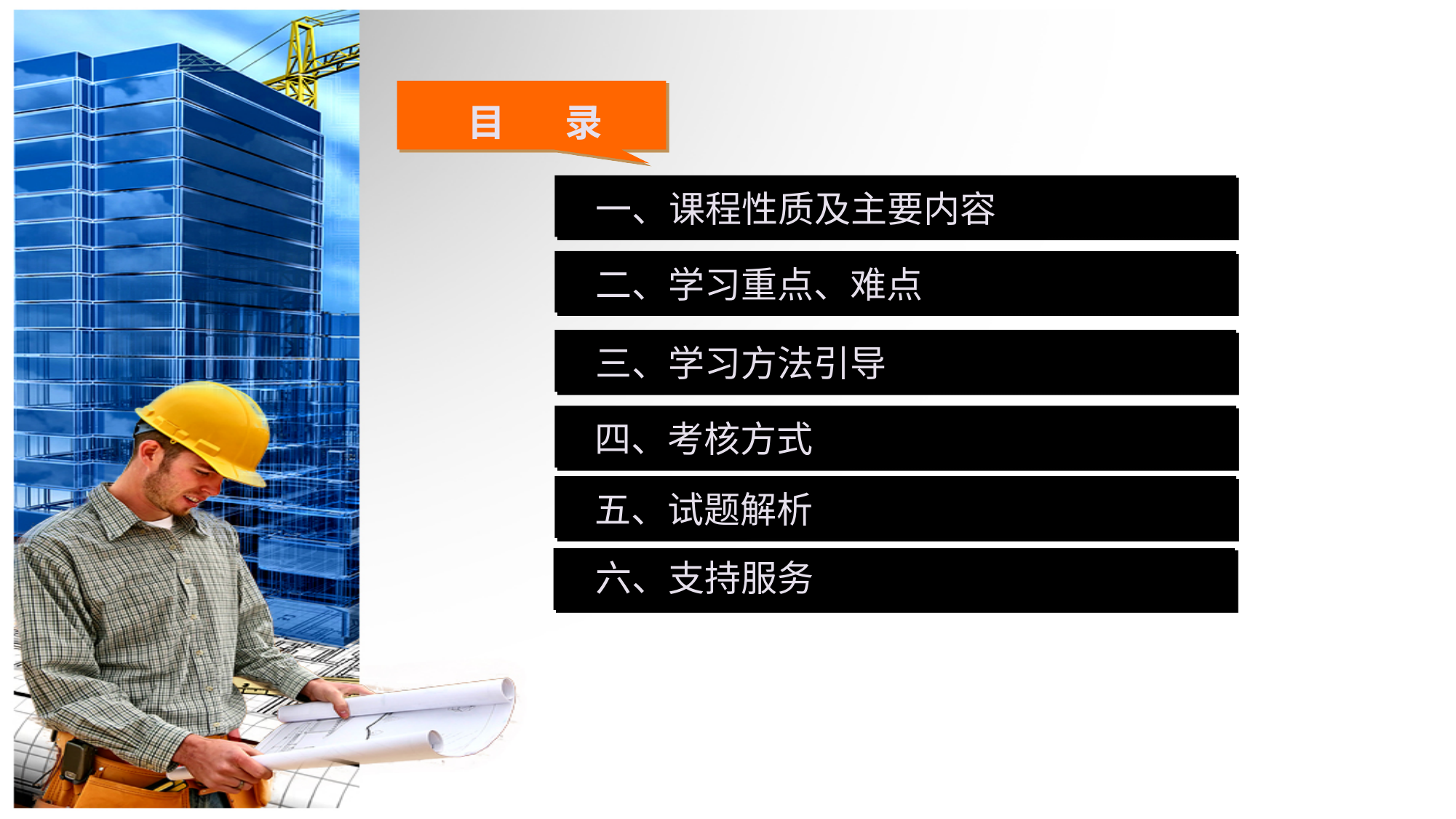

目       录

一、课程性质及主要内容

二、学习重点、难点

三、学习方法引导

四、考核方式

五、试题解析

六、支持服务